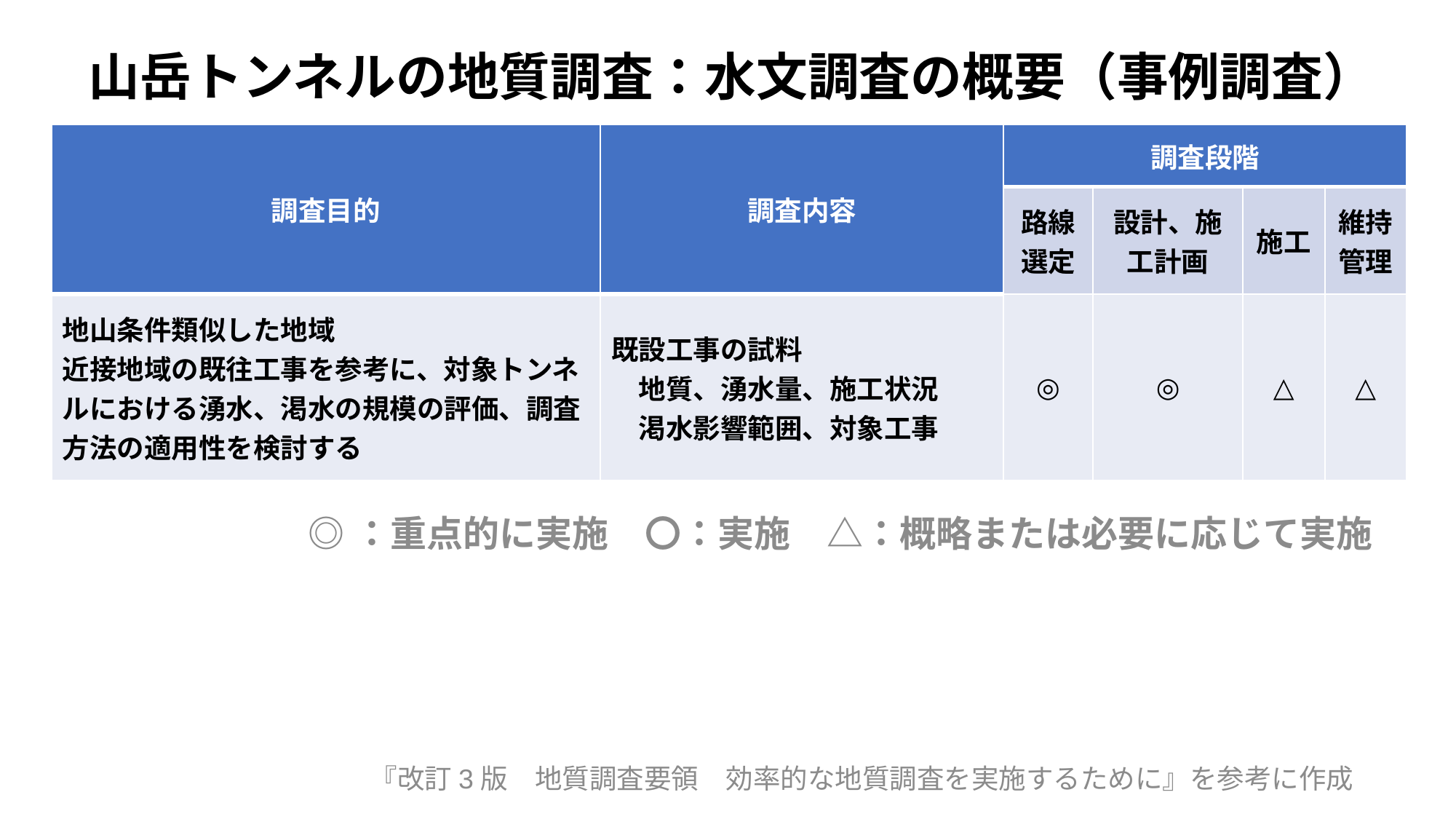

# 山岳トンネルの地質調査：水文調査の概要（事例調査）
| 調査目的 | 調査内容 | 調査段階 |  |  |  |
| --- | --- | --- | --- | --- | --- |
|  |  | 路線選定 | 設計、施工計画 | 施工 | 維持管理 |
| 地山条件類似した地域 近接地域の既往工事を参考に、対象トンネルにおける湧水、渇水の規模の評価、調査方法の適用性を検討する | 既設工事の試料 　地質、湧水量、施工状況 　渇水影響範囲、対象工事 | ◎ | ◎ | △ | △ |
◎：重点的に実施　〇：実施　△：概略または必要に応じて実施
『改訂3版　地質調査要領　効率的な地質調査を実施するために』を参考に作成